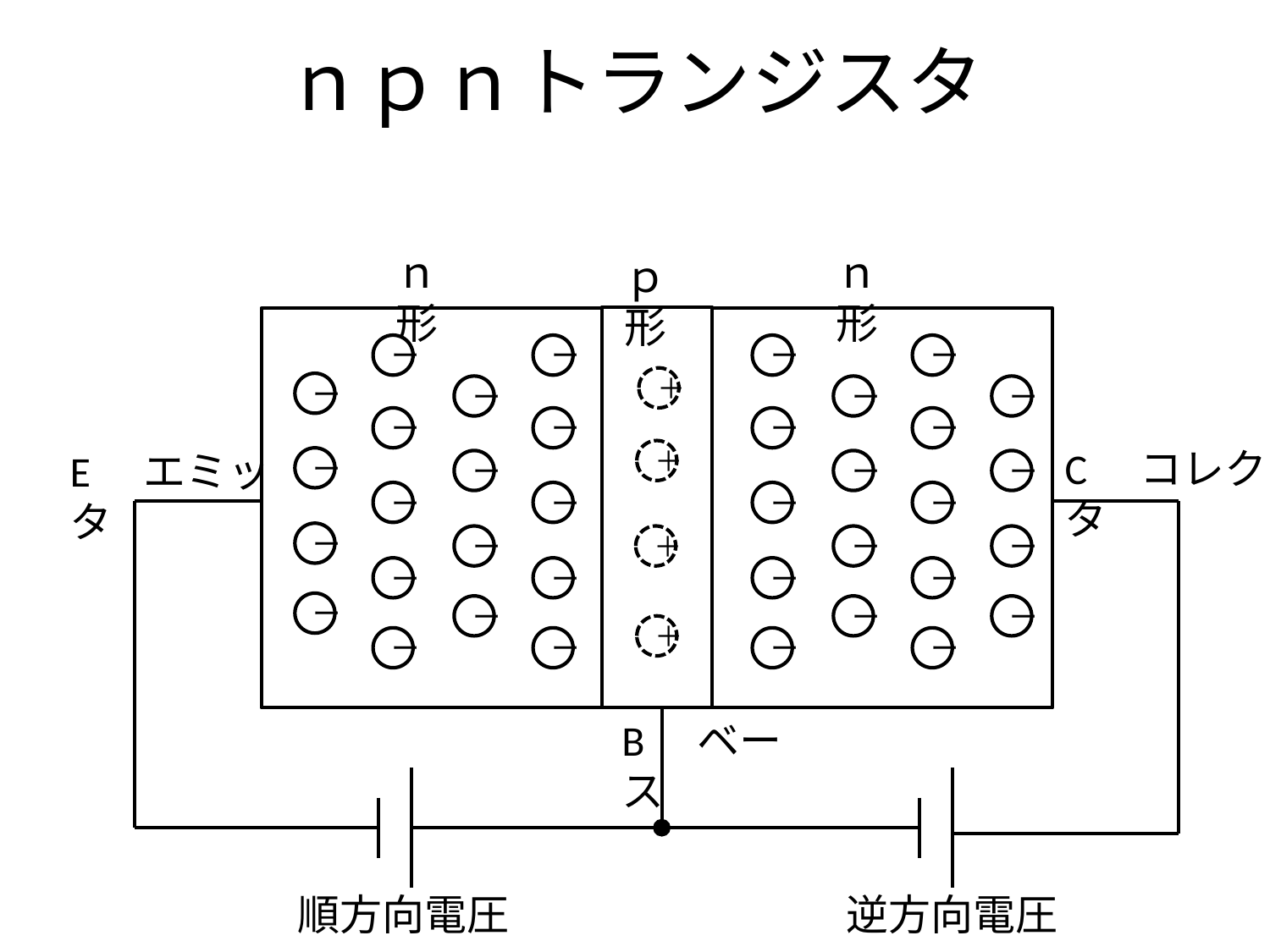

# ｎｐｎトランジスタ
ｎ形
ｎ形
ｐ形

ー
ー
ー
ー
＋
ー
ー
ー
ー
ー
ー
ー
ー
C　コレクタ
E　エミッタ
＋
ー
ー
ー
ー
ー
ー
ー
ー
ー
ー
ー
ー
＋
ー
ー
ー
ー
ー
ー
ー
ー
＋
ー
ー
ー
ー
B　ベース
順方向電圧
逆方向電圧